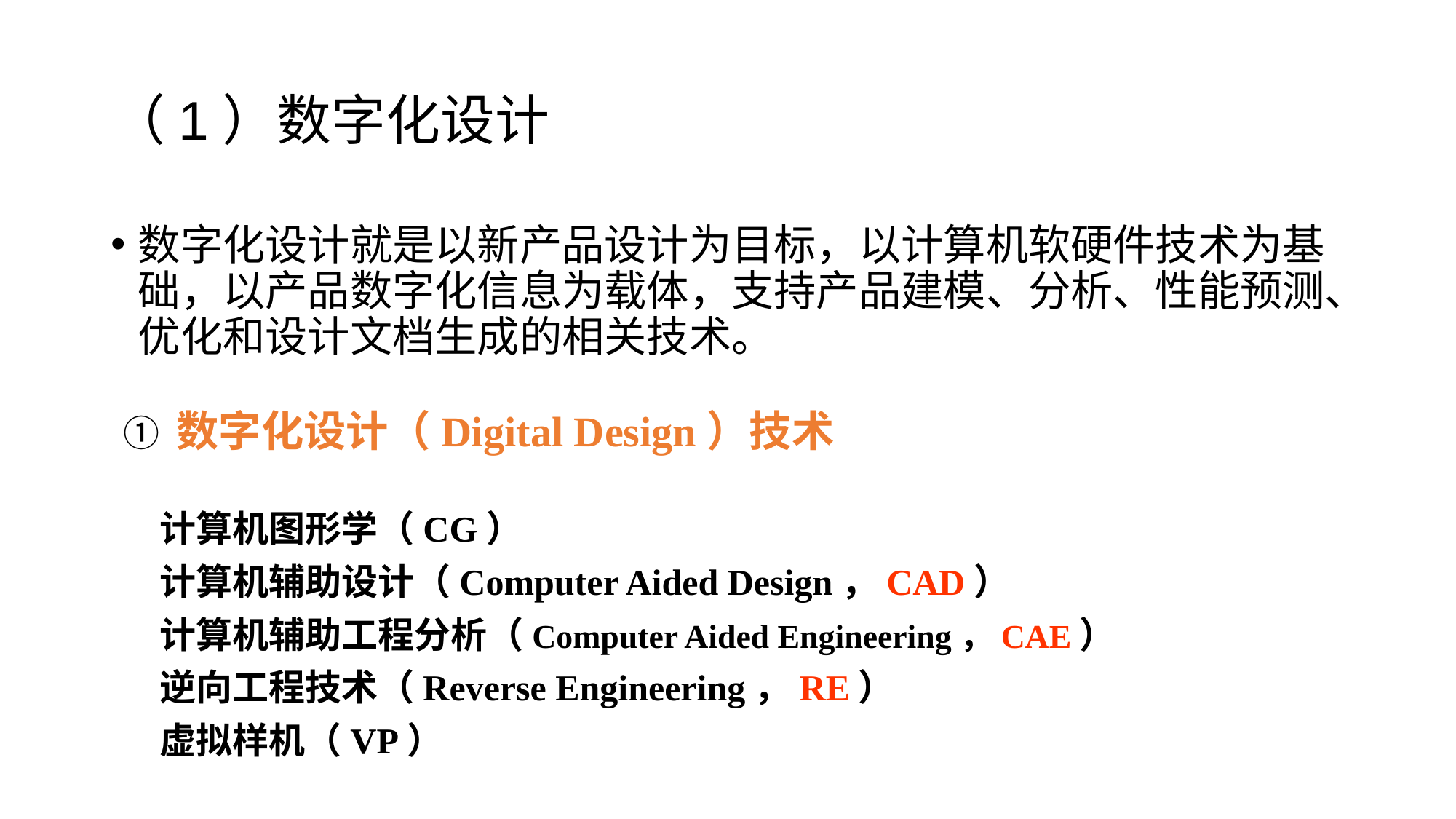

# （1）数字化设计
数字化设计就是以新产品设计为目标，以计算机软硬件技术为基础，以产品数字化信息为载体，支持产品建模、分析、性能预测、优化和设计文档生成的相关技术。

① 数字化设计（Digital Design）技术
计算机图形学（CG）
计算机辅助设计（Computer Aided Design，CAD）
计算机辅助工程分析（Computer Aided Engineering，CAE）
逆向工程技术（Reverse Engineering，RE）
虚拟样机（VP）